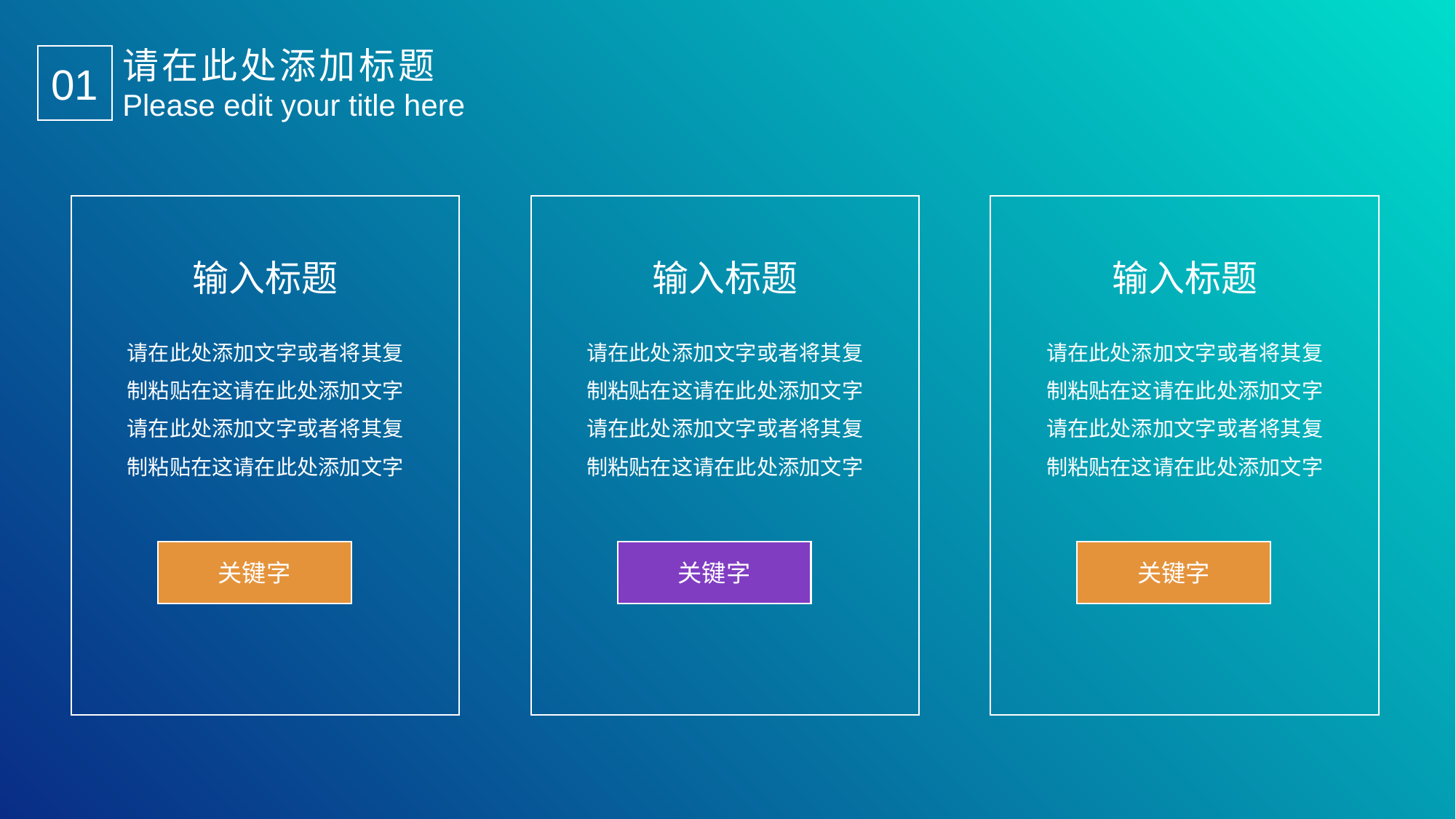

请在此处添加标题
Please edit your title here
01

输入标题
请在此处添加文字或者将其复制粘贴在这请在此处添加文字请在此处添加文字或者将其复制粘贴在这请在此处添加文字

关键字

输入标题
请在此处添加文字或者将其复制粘贴在这请在此处添加文字请在此处添加文字或者将其复制粘贴在这请在此处添加文字

关键字

输入标题
请在此处添加文字或者将其复制粘贴在这请在此处添加文字请在此处添加文字或者将其复制粘贴在这请在此处添加文字

关键字